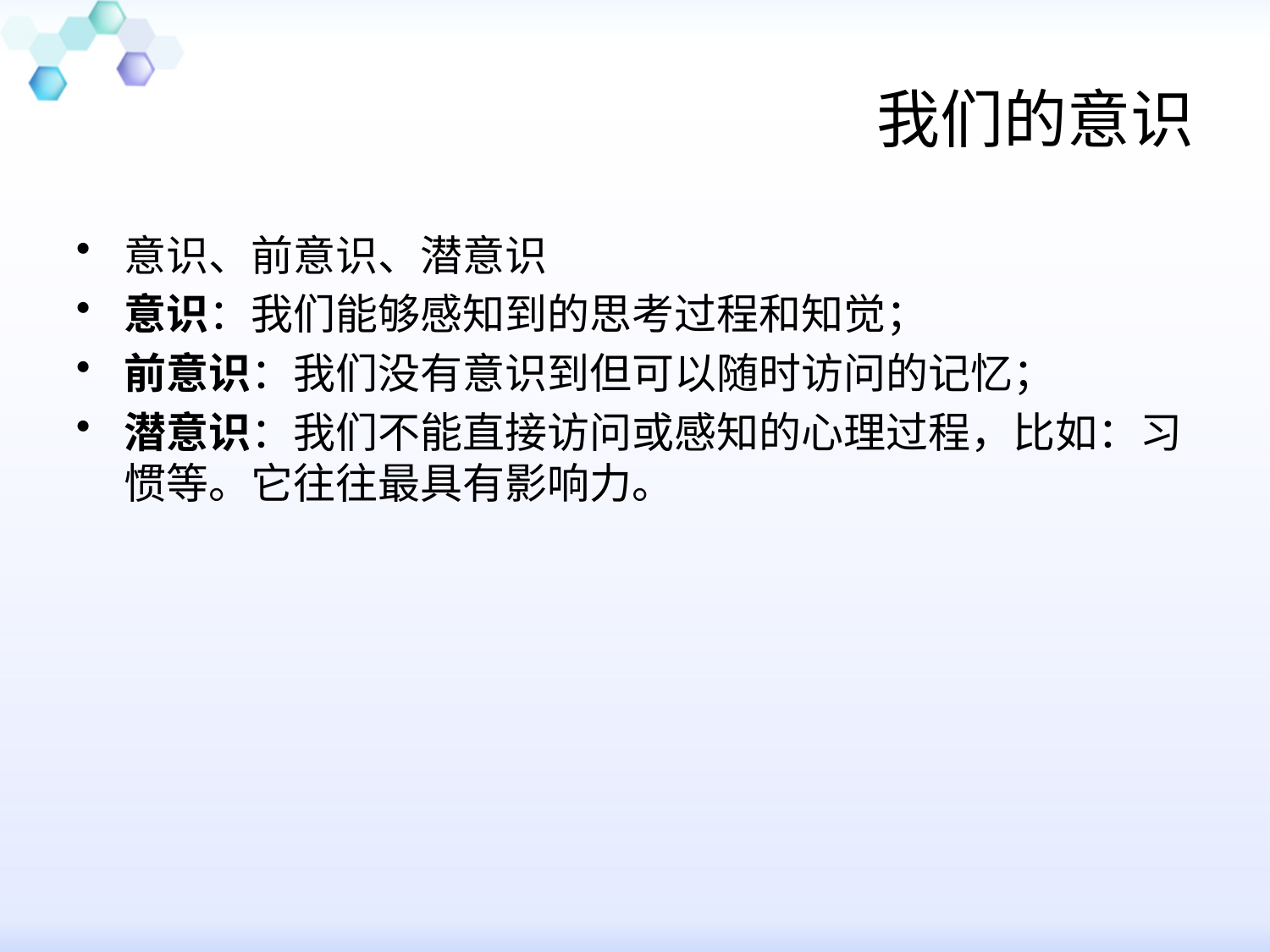

# 我们的意识
意识、前意识、潜意识
意识：我们能够感知到的思考过程和知觉；
前意识：我们没有意识到但可以随时访问的记忆；
潜意识：我们不能直接访问或感知的心理过程，比如：习惯等。它往往最具有影响力。